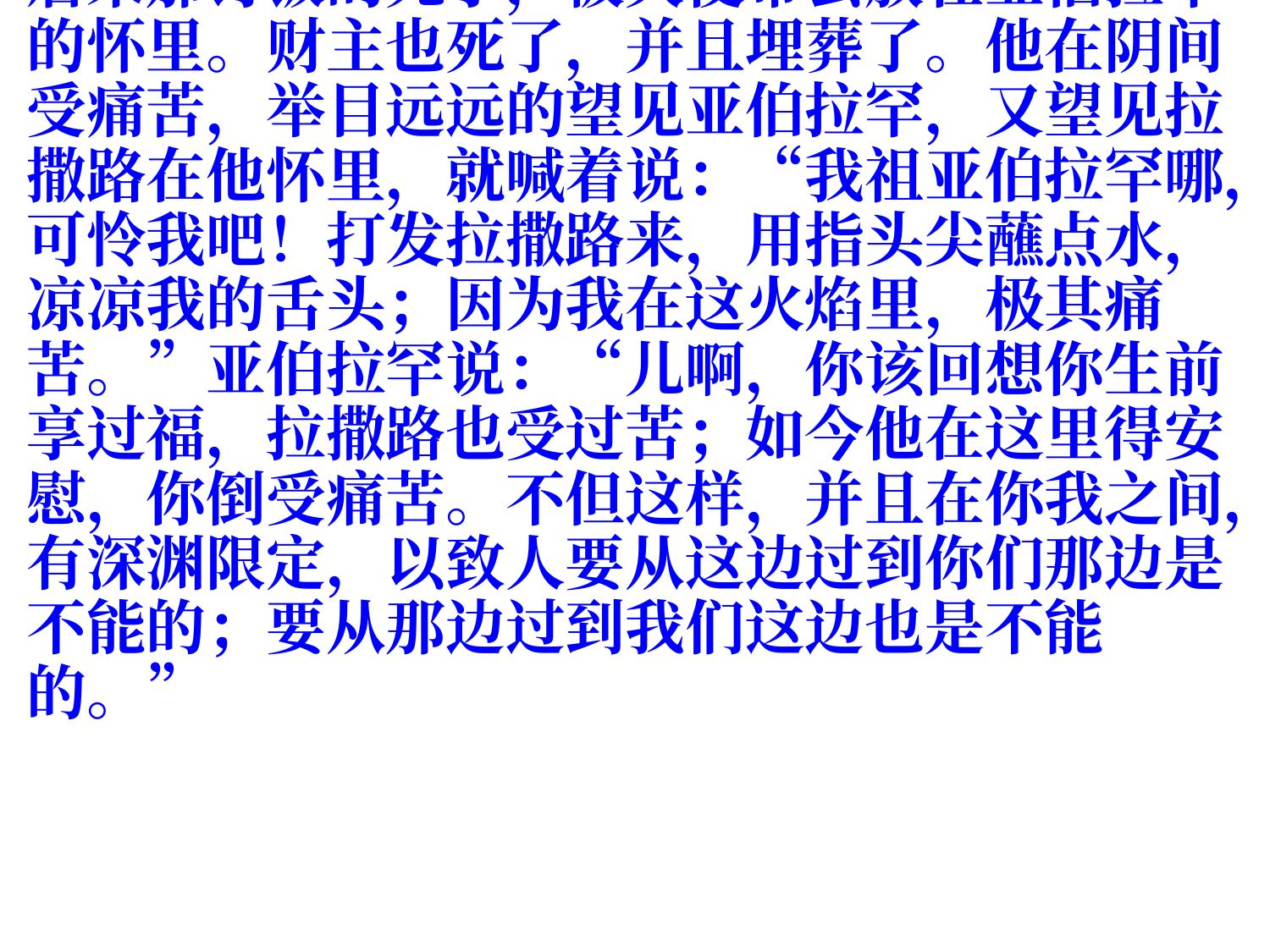

# 后来那讨饭的死了，被天使带去放在亚伯拉罕的怀里。财主也死了，并且埋葬了。他在阴间受痛苦，举目远远的望见亚伯拉罕，又望见拉撒路在他怀里，就喊着说：“我祖亚伯拉罕哪，可怜我吧！打发拉撒路来，用指头尖蘸点水，凉凉我的舌头；因为我在这火焰里，极其痛苦。”亚伯拉罕说：“儿啊，你该回想你生前享过福，拉撒路也受过苦；如今他在这里得安慰，你倒受痛苦。不但这样，并且在你我之间，有深渊限定，以致人要从这边过到你们那边是不能的；要从那边过到我们这边也是不能的。”